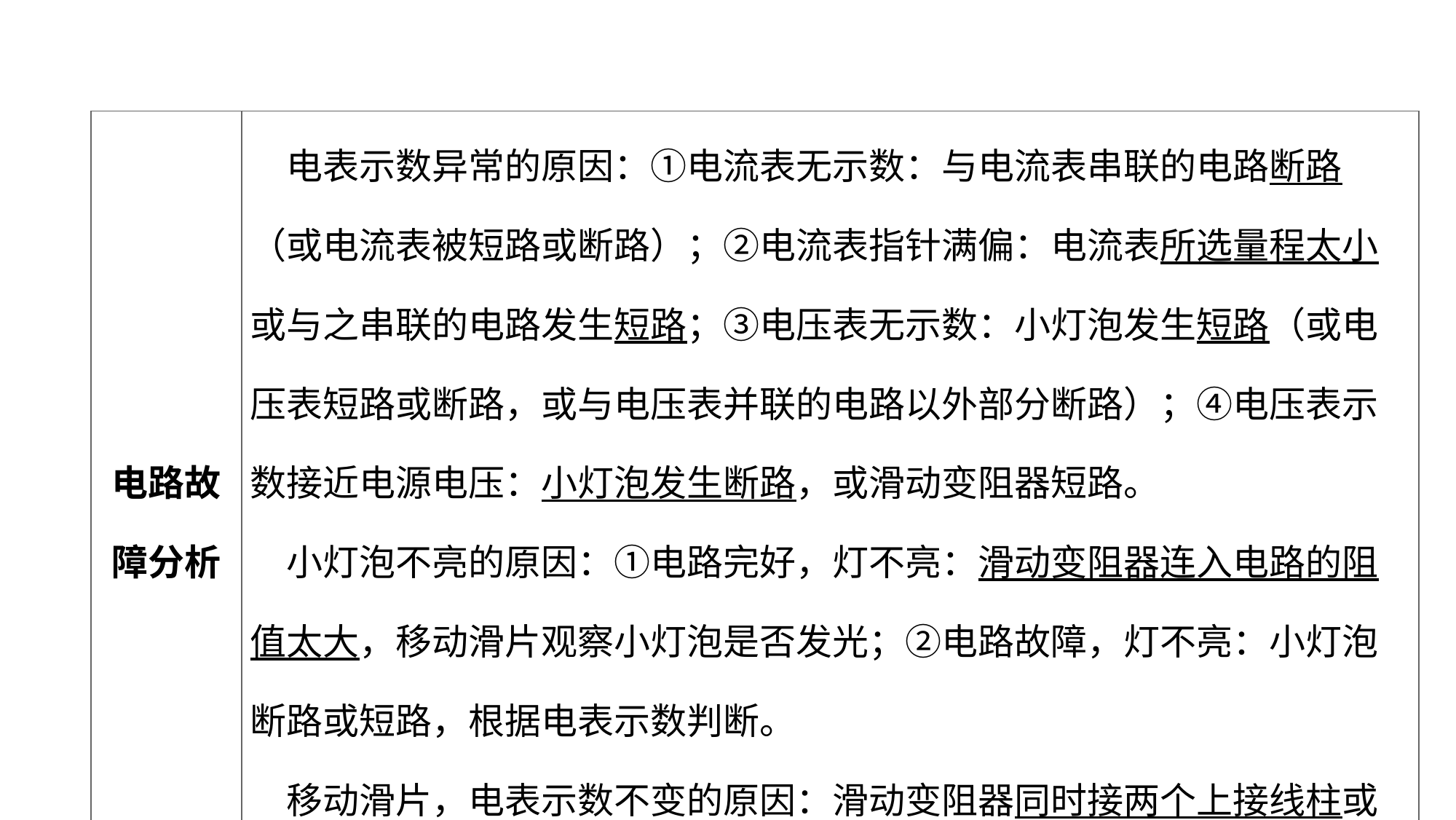

| 电路故 障分析 | 电表示数异常的原因：①电流表无示数：与电流表串联的电路断路（或电流表被短路或断路）；②电流表指针满偏：电流表所选量程太小或与之串联的电路发生短路；③电压表无示数：小灯泡发生短路（或电压表短路或断路，或与电压表并联的电路以外部分断路）；④电压表示数接近电源电压：小灯泡发生断路，或滑动变阻器短路。 　小灯泡不亮的原因：①电路完好，灯不亮：滑动变阻器连入电路的阻值太大，移动滑片观察小灯泡是否发光；②电路故障，灯不亮：小灯泡断路或短路，根据电表示数判断。 　移动滑片，电表示数不变的原因：滑动变阻器同时接两个上接线柱或同时接两个下接线柱 |
| --- | --- |
实验突破 素养提升